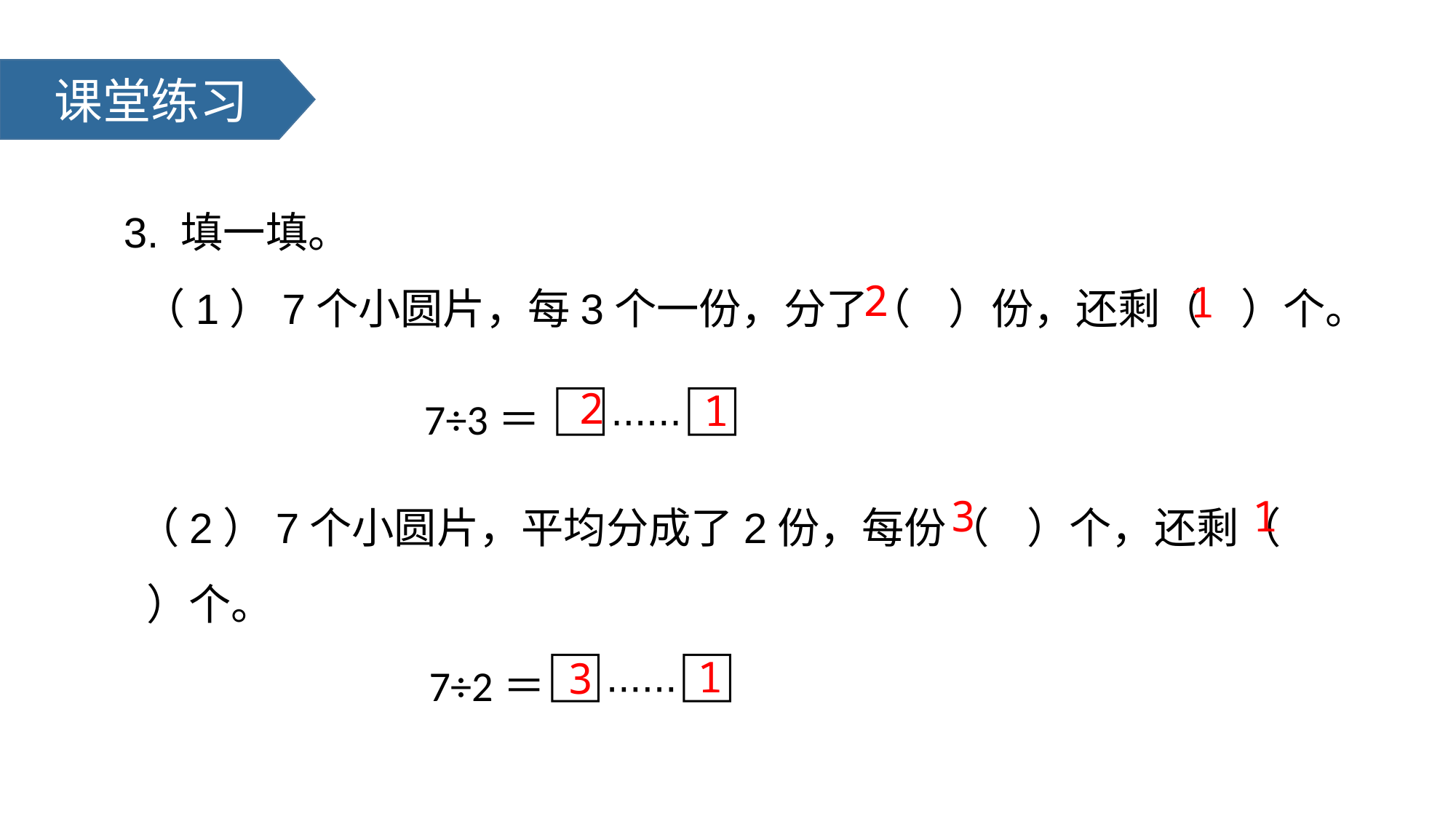

课堂练习
3. 填一填。
 （1）7个小圆片，每3个一份，分了（    ）份，还剩（    ）个。
2
1
7÷3＝ □∙∙∙∙∙∙□
2
1
（2）7个小圆片，平均分成了2份，每份（    ）个，还剩（    ）个。
3
1
7÷2＝□∙∙∙∙∙∙□
1
3